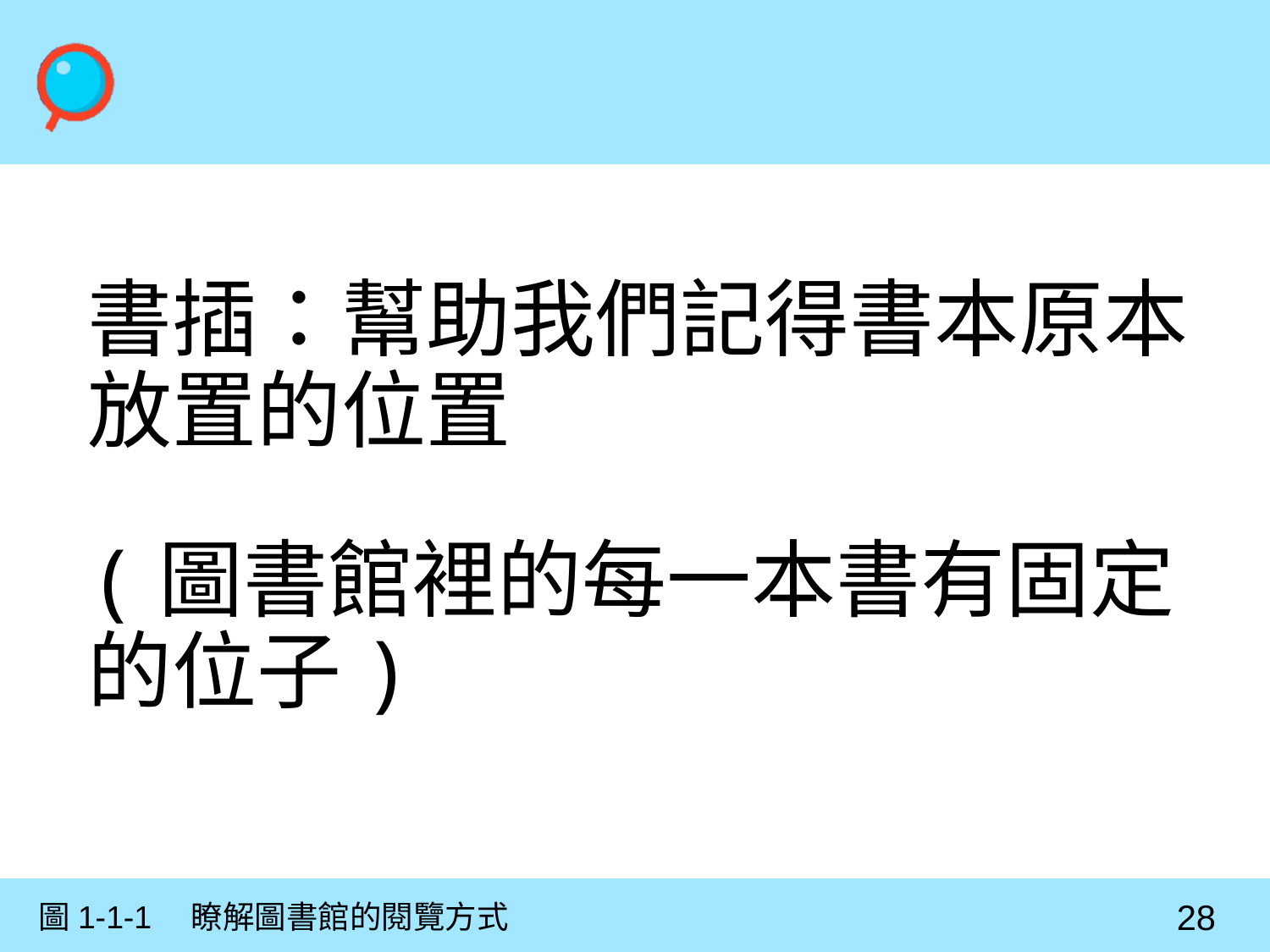

書插：幫助我們記得書本原本放置的位置
(圖書館裡的每一本書有固定的位子)
28